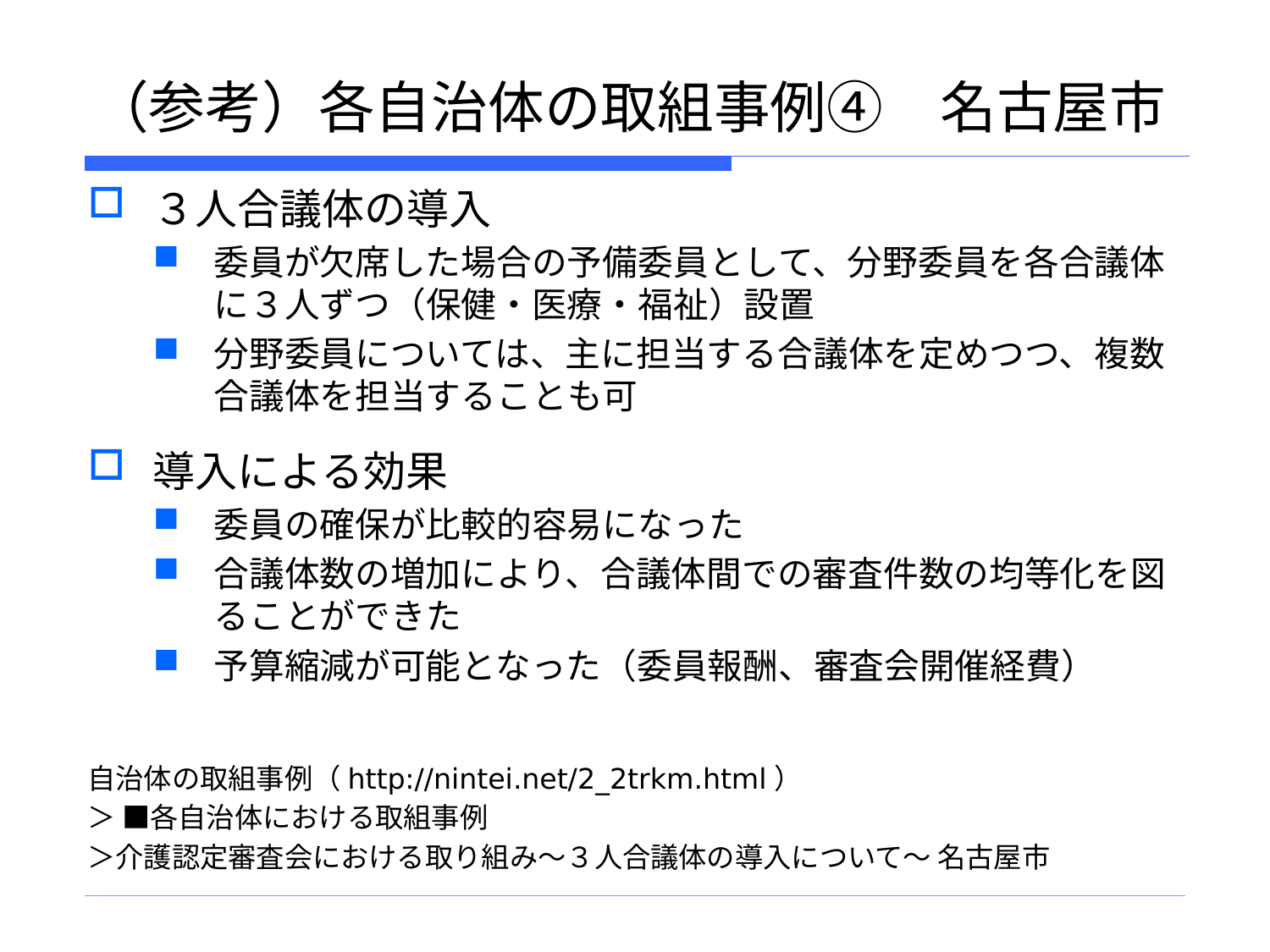

# （参考）各自治体の取組事例④　名古屋市
３人合議体の導入
委員が欠席した場合の予備委員として、分野委員を各合議体に３人ずつ（保健・医療・福祉）設置
分野委員については、主に担当する合議体を定めつつ、複数合議体を担当することも可

導入による効果
委員の確保が比較的容易になった
合議体数の増加により、合議体間での審査件数の均等化を図ることができた
予算縮減が可能となった（委員報酬、審査会開催経費）

自治体の取組事例（http://nintei.net/2_2trkm.html）
＞ ■各自治体における取組事例
＞介護認定審査会における取り組み～３人合議体の導入について～ 名古屋市